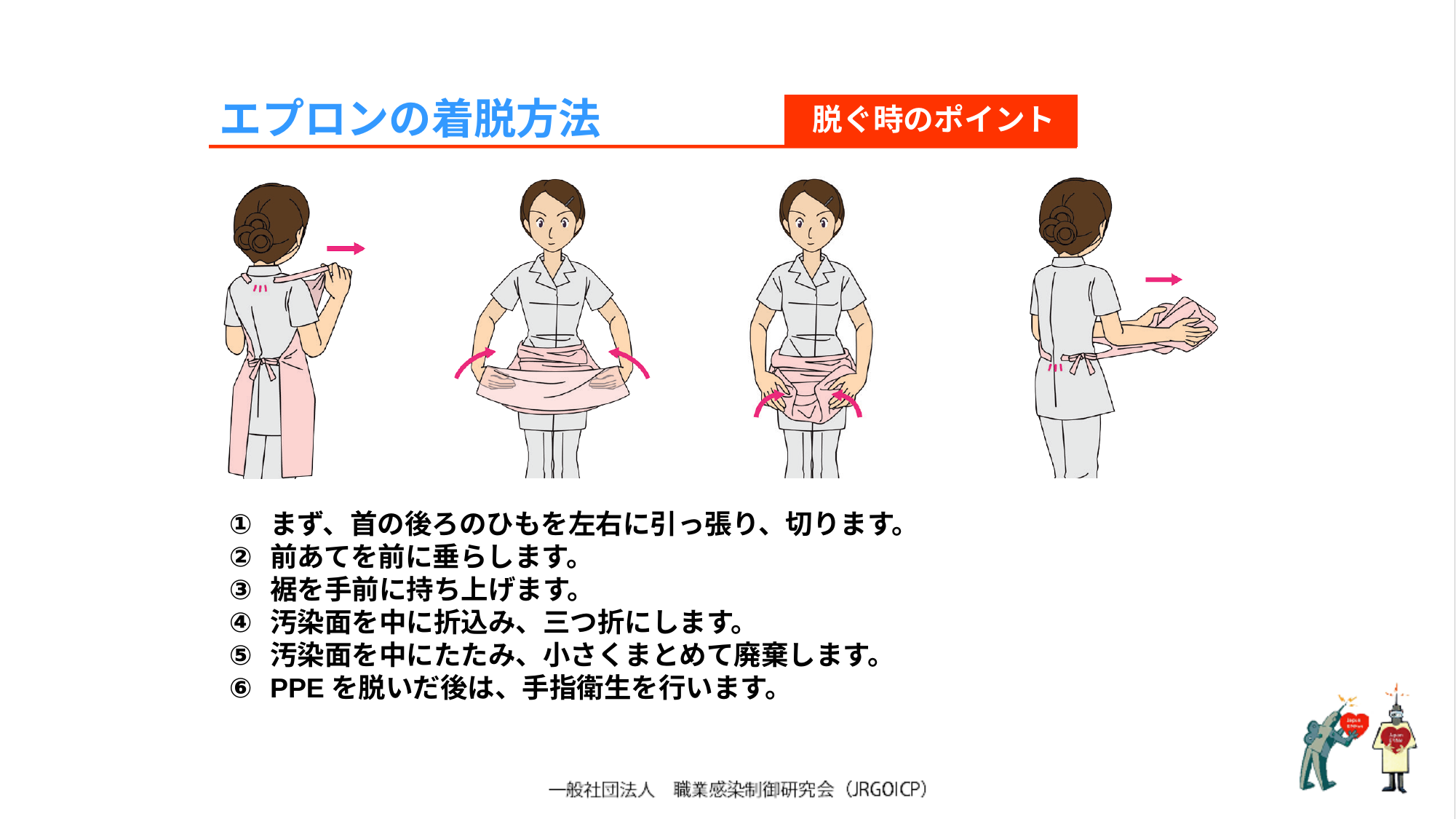

エプロンの着脱方法

脱ぐ時のポイント

まず、首の後ろのひもを左右に引っ張り、切ります。
前あてを前に垂らします。
裾を手前に持ち上げます。
汚染面を中に折込み、三つ折にします。
汚染面を中にたたみ、小さくまとめて廃棄します。
PPEを脱いだ後は、手指衛生を行います。